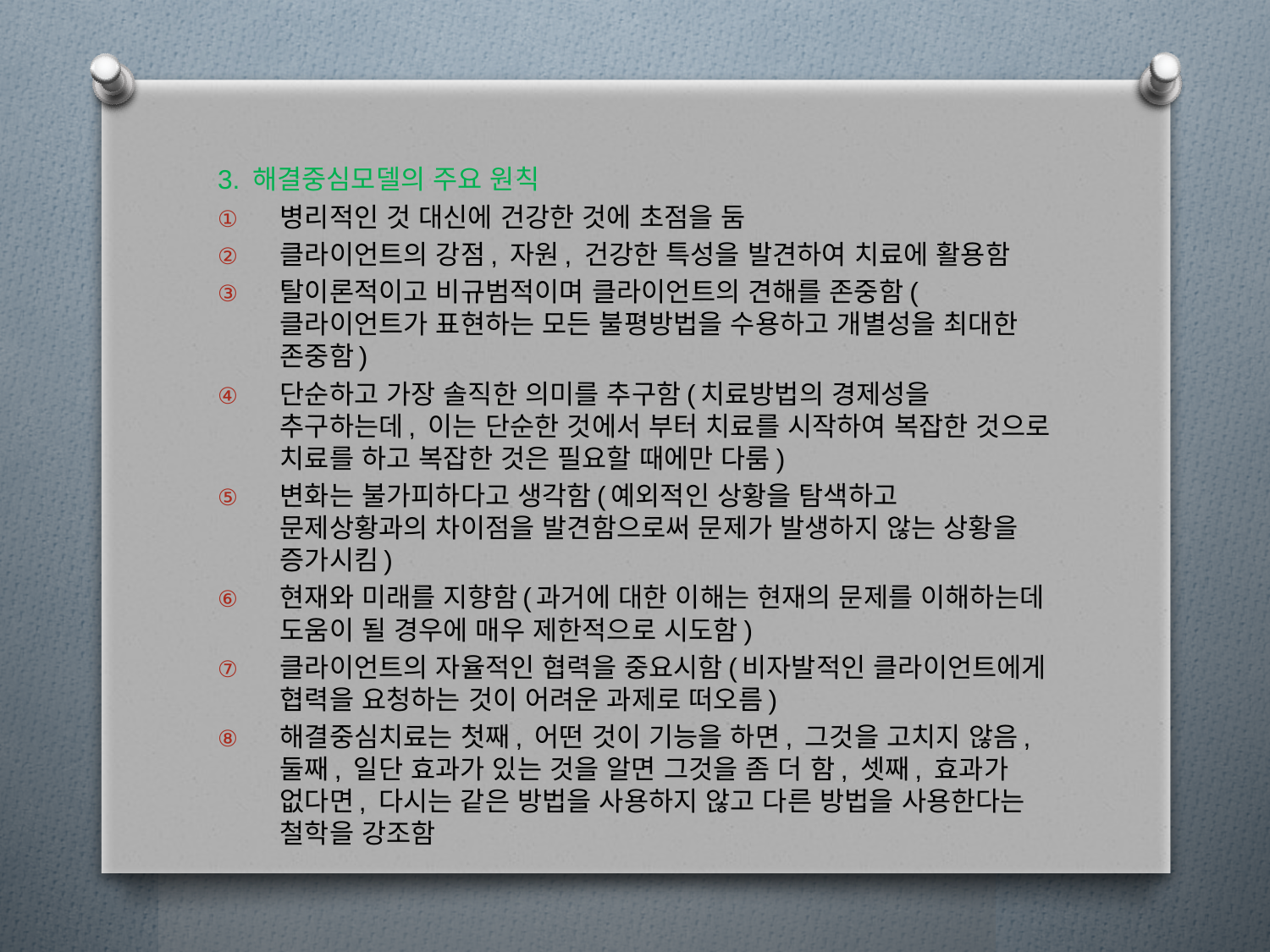

3. 해결중심모델의 주요 원칙
병리적인 것 대신에 건강한 것에 초점을 둠
클라이언트의 강점, 자원, 건강한 특성을 발견하여 치료에 활용함
탈이론적이고 비규범적이며 클라이언트의 견해를 존중함(클라이언트가 표현하는 모든 불평방법을 수용하고 개별성을 최대한 존중함)
단순하고 가장 솔직한 의미를 추구함(치료방법의 경제성을 추구하는데, 이는 단순한 것에서 부터 치료를 시작하여 복잡한 것으로 치료를 하고 복잡한 것은 필요할 때에만 다룸)
변화는 불가피하다고 생각함(예외적인 상황을 탐색하고 문제상황과의 차이점을 발견함으로써 문제가 발생하지 않는 상황을 증가시킴)
현재와 미래를 지향함(과거에 대한 이해는 현재의 문제를 이해하는데 도움이 될 경우에 매우 제한적으로 시도함)
클라이언트의 자율적인 협력을 중요시함(비자발적인 클라이언트에게 협력을 요청하는 것이 어려운 과제로 떠오름)
해결중심치료는 첫째, 어떤 것이 기능을 하면, 그것을 고치지 않음, 둘째, 일단 효과가 있는 것을 알면 그것을 좀 더 함, 셋째, 효과가 없다면, 다시는 같은 방법을 사용하지 않고 다른 방법을 사용한다는 철학을 강조함